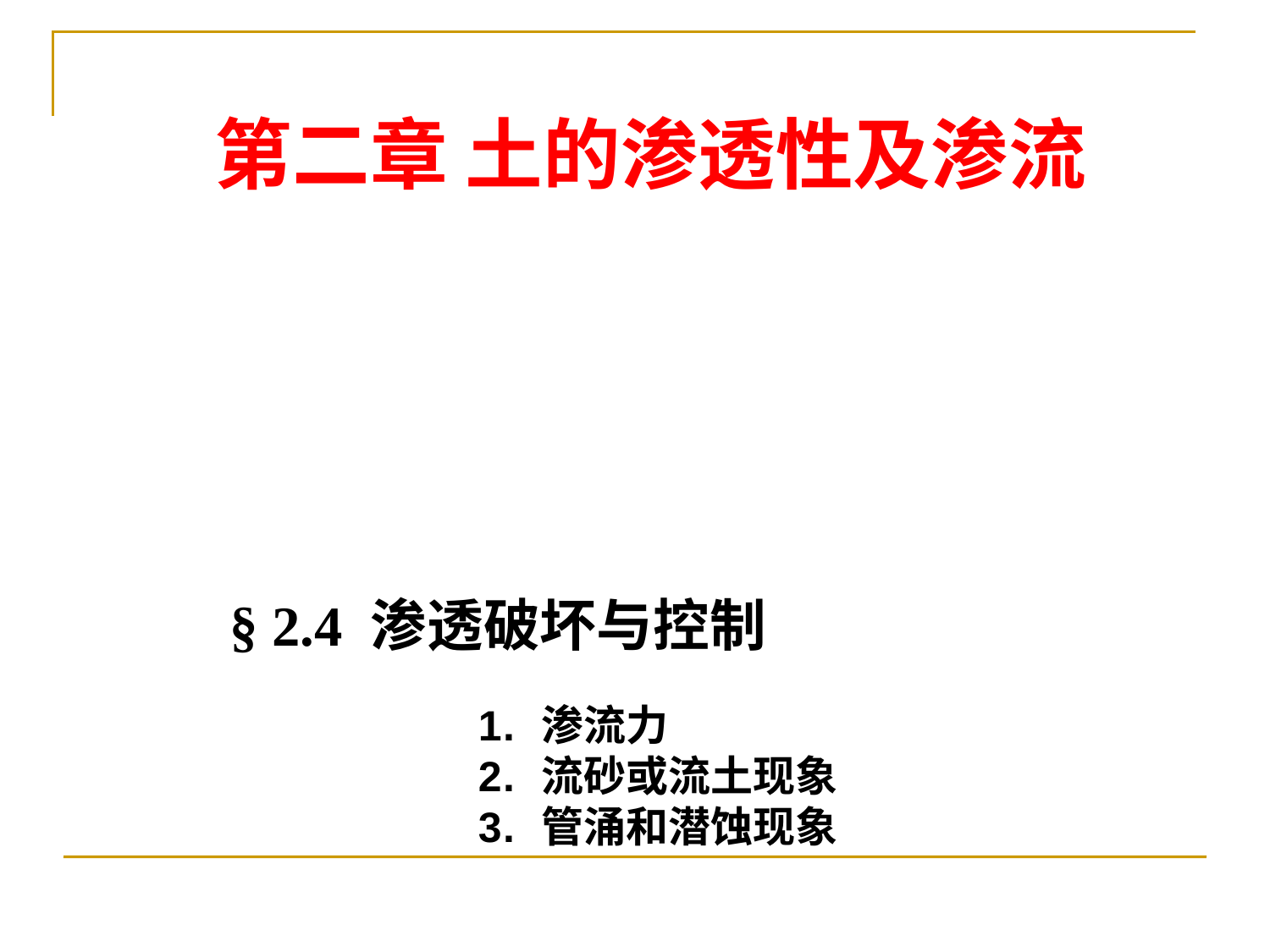

第二章 土的渗透性及渗流
§ 2.1 概述
§ 2.2 土的渗透性
§ 2.3 土中二维渗流及流网
§ 2.4 渗透破坏与控制
渗流力
流砂或流土现象
管涌和潜蚀现象